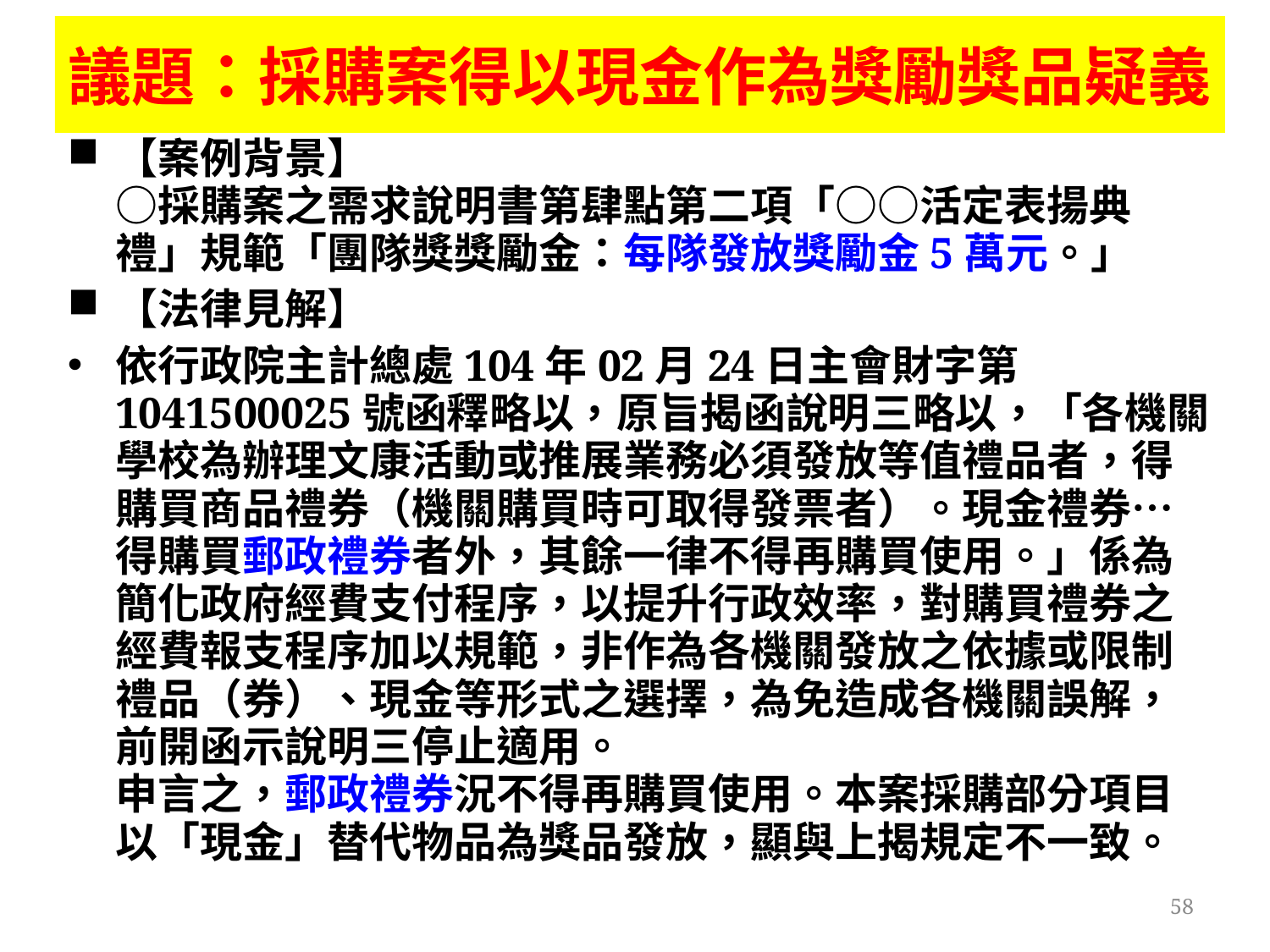

議題：採購案得以現金作為獎勵獎品疑義
【案例背景】
○採購案之需求說明書第肆點第二項「○○活定表揚典禮」規範「團隊獎獎勵金：每隊發放獎勵金5萬元。」
【法律見解】
依行政院主計總處104年02月24日主會財字第1041500025號函釋略以，原旨揭函說明三略以，「各機關學校為辦理文康活動或推展業務必須發放等值禮品者，得購買商品禮券（機關購買時可取得發票者）。現金禮券…得購買郵政禮券者外，其餘一律不得再購買使用。」係為簡化政府經費支付程序，以提升行政效率，對購買禮券之經費報支程序加以規範，非作為各機關發放之依據或限制禮品（券）、現金等形式之選擇，為免造成各機關誤解，前開函示說明三停止適用。
申言之，郵政禮券況不得再購買使用。本案採購部分項目以「現金」替代物品為獎品發放，顯與上揭規定不一致。
58